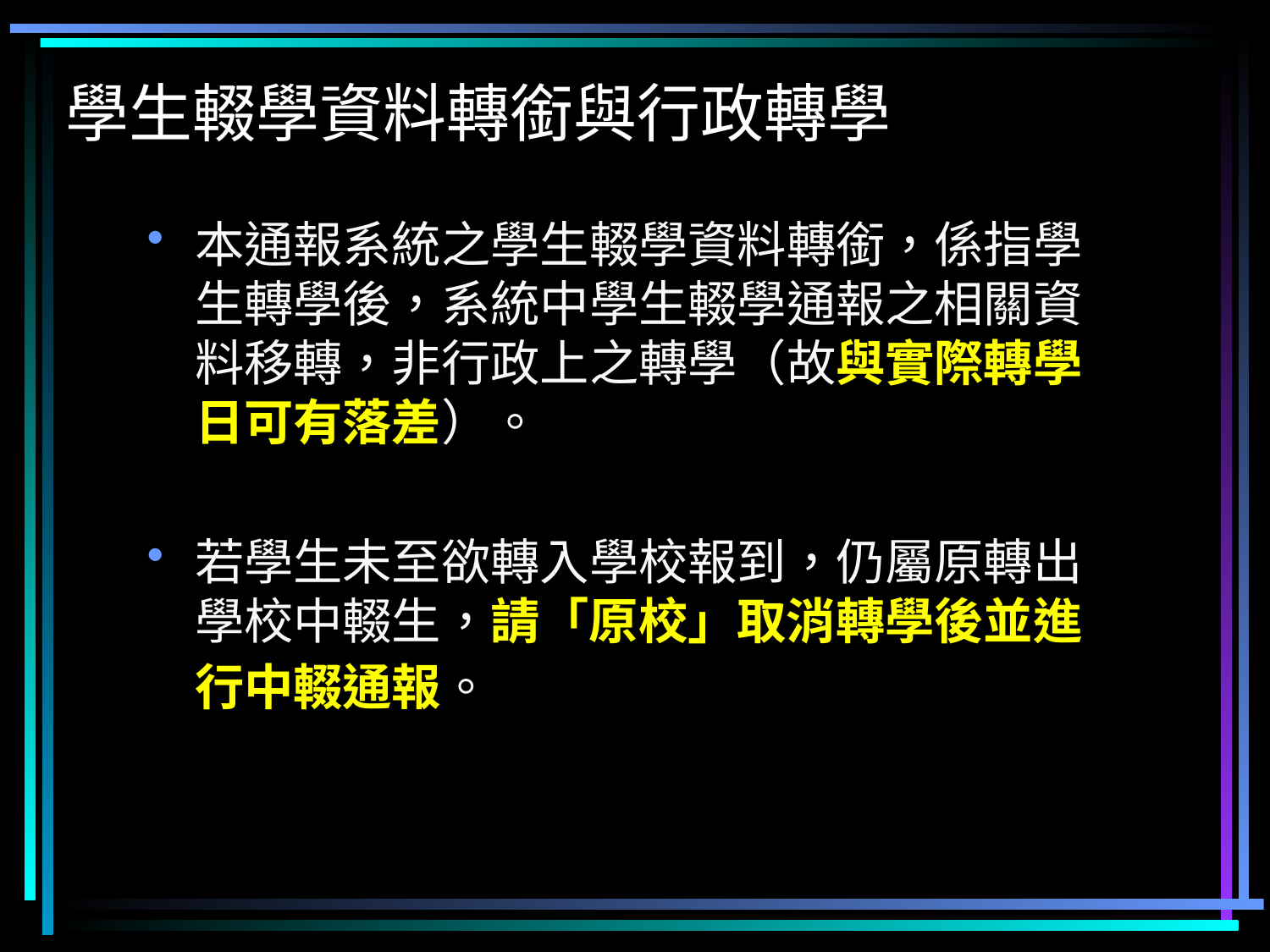

學生輟學資料轉銜與行政轉學
本通報系統之學生輟學資料轉銜，係指學生轉學後，系統中學生輟學通報之相關資料移轉，非行政上之轉學（故與實際轉學日可有落差）。

若學生未至欲轉入學校報到，仍屬原轉出學校中輟生，請「原校」取消轉學後並進行中輟通報。